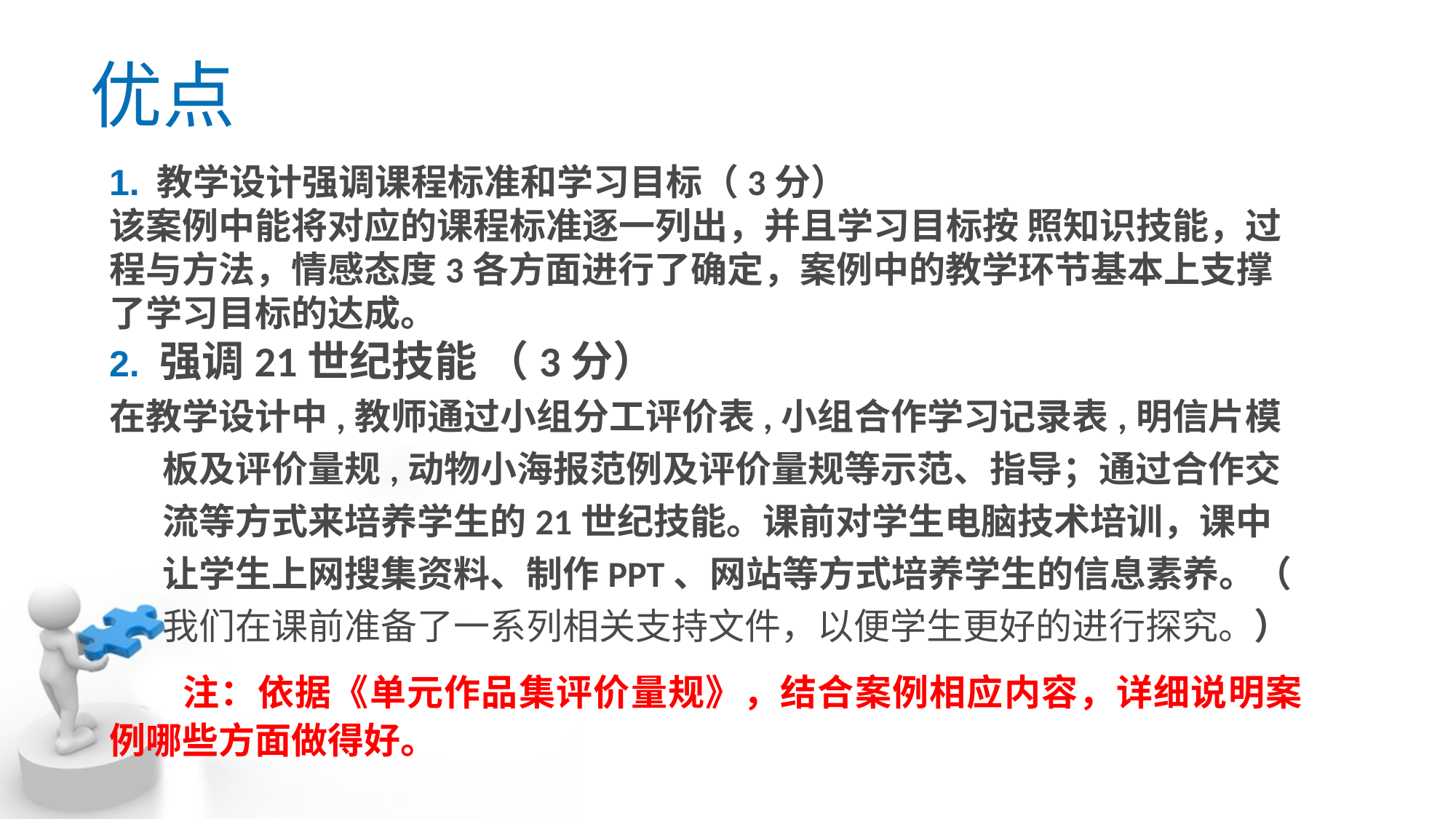

优点
1. 教学设计强调课程标准和学习目标（3分）
该案例中能将对应的课程标准逐一列出，并且学习目标按 照知识技能，过程与方法，情感态度3各方面进行了确定，案例中的教学环节基本上支撑了学习目标的达成。
2. 强调21世纪技能 （3分）
在教学设计中,教师通过小组分工评价表,小组合作学习记录表,明信片模板及评价量规,动物小海报范例及评价量规等示范、指导；通过合作交流等方式来培养学生的21世纪技能。课前对学生电脑技术培训，课中让学生上网搜集资料、制作PPT、网站等方式培养学生的信息素养。（ 我们在课前准备了一系列相关支持文件，以便学生更好的进行探究。）
       注：依据《单元作品集评价量规》，结合案例相应内容，详细说明案例哪些方面做得好。